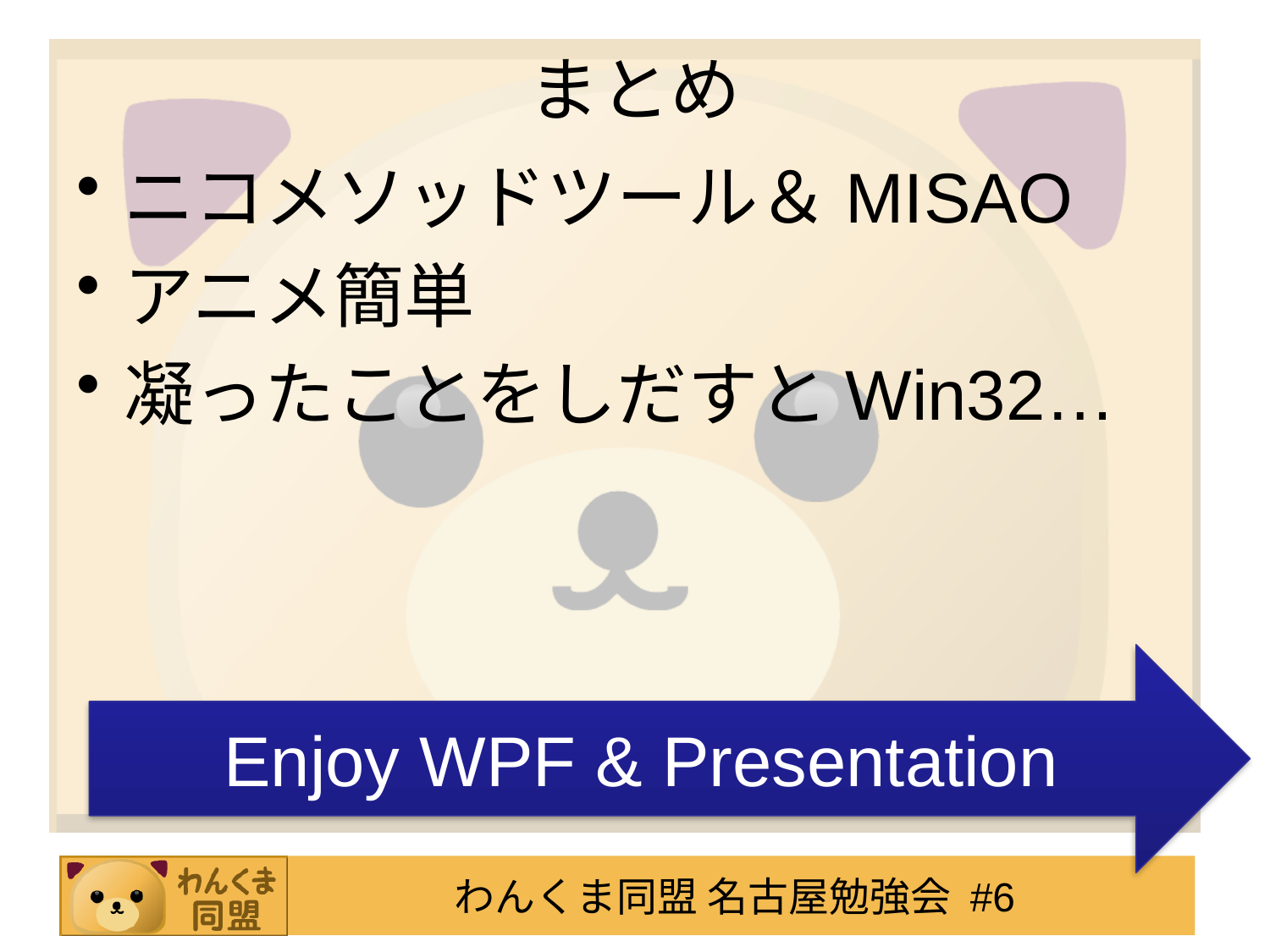

# まとめ
ニコメソッドツール＆MISAO
アニメ簡単
凝ったことをしだすとWin32…
Enjoy WPF & Presentation